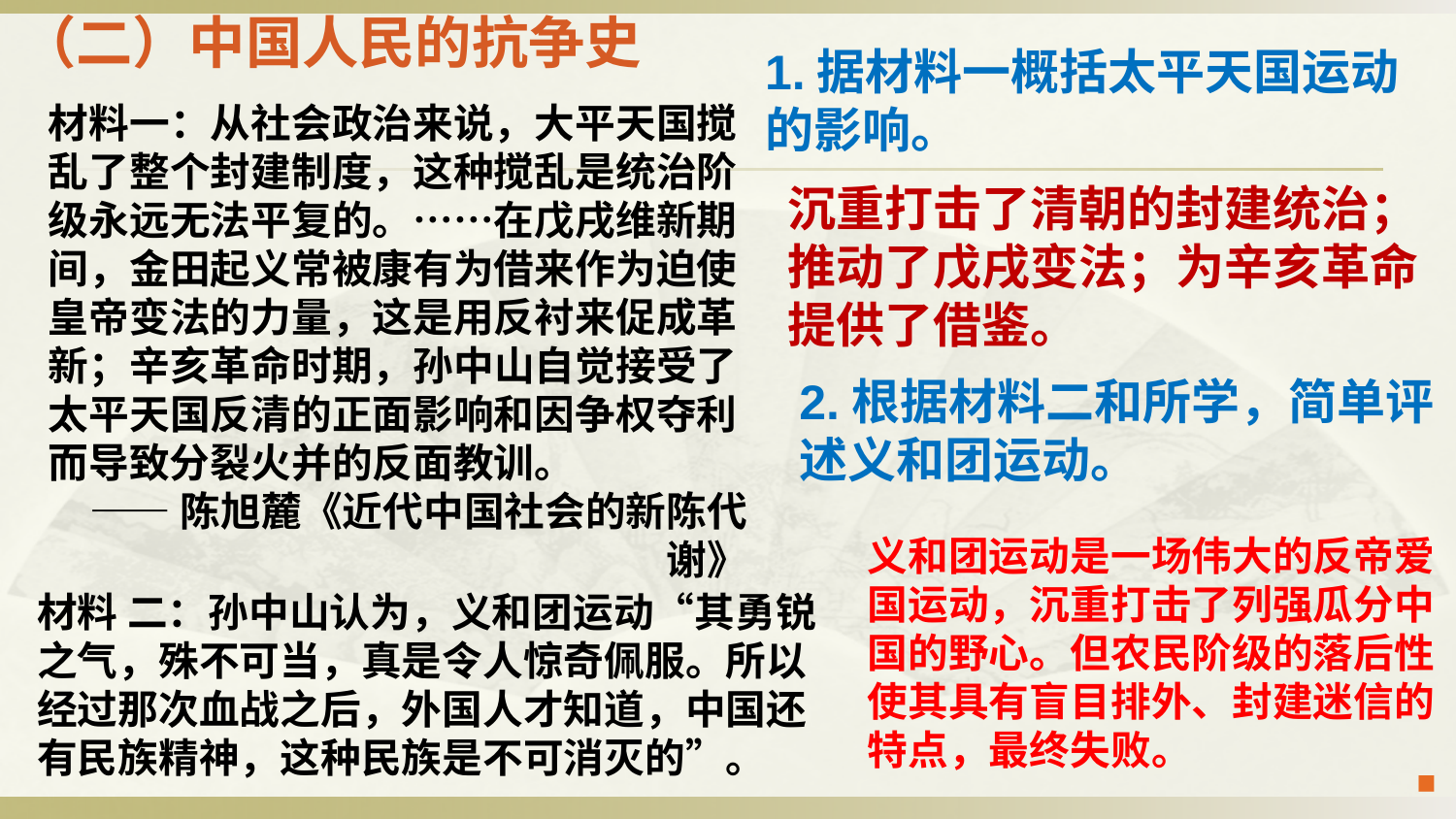

（二）中国人民的抗争史
1.据材料一概括太平天国运动的影响。
材料一：从社会政治来说，大平天国搅乱了整个封建制度，这种搅乱是统治阶级永远无法平复的。……在戊戌维新期间，金田起义常被康有为借来作为迫使皇帝变法的力量，这是用反衬来促成革新；辛亥革命时期，孙中山自觉接受了太平天国反清的正面影响和因争权夺利而导致分裂火并的反面教训。
——陈旭麓《近代中国社会的新陈代谢》
沉重打击了清朝的封建统治；推动了戊戌变法；为辛亥革命提供了借鉴。
2.根据材料二和所学，简单评述义和团运动。
义和团运动是一场伟大的反帝爱国运动，沉重打击了列强瓜分中国的野心。但农民阶级的落后性使其具有盲目排外、封建迷信的特点，最终失败。
材料 二：孙中山认为，义和团运动“其勇锐之气，殊不可当，真是令人惊奇佩服。所以经过那次血战之后，外国人才知道，中国还有民族精神，这种民族是不可消灭的”。
.